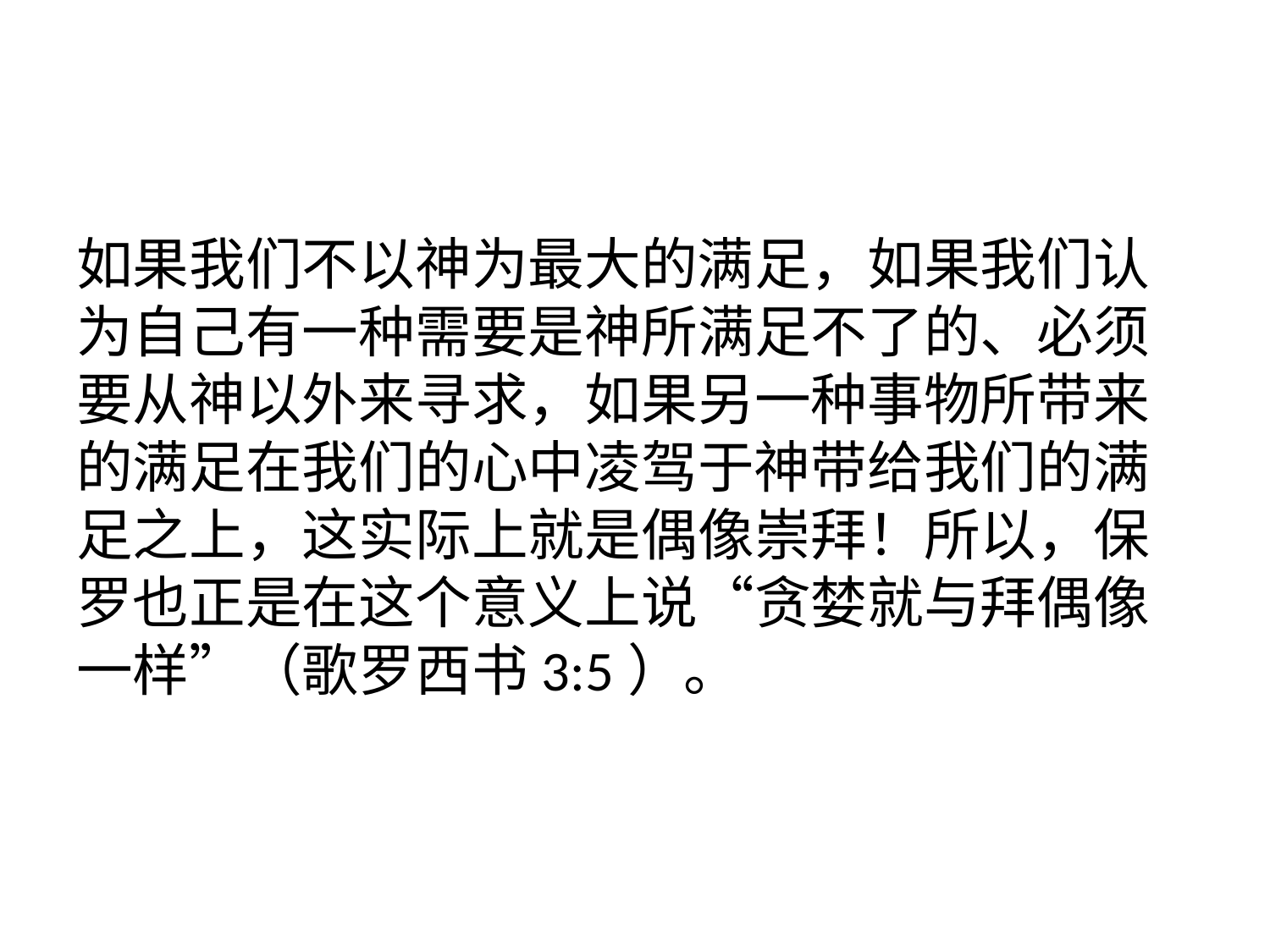

#
如果我们不以神为最大的满足，如果我们认为自己有一种需要是神所满足不了的、必须要从神以外来寻求，如果另一种事物所带来的满足在我们的心中凌驾于神带给我们的满足之上，这实际上就是偶像崇拜！所以，保罗也正是在这个意义上说“贪婪就与拜偶像一样”（歌罗西书3:5）。